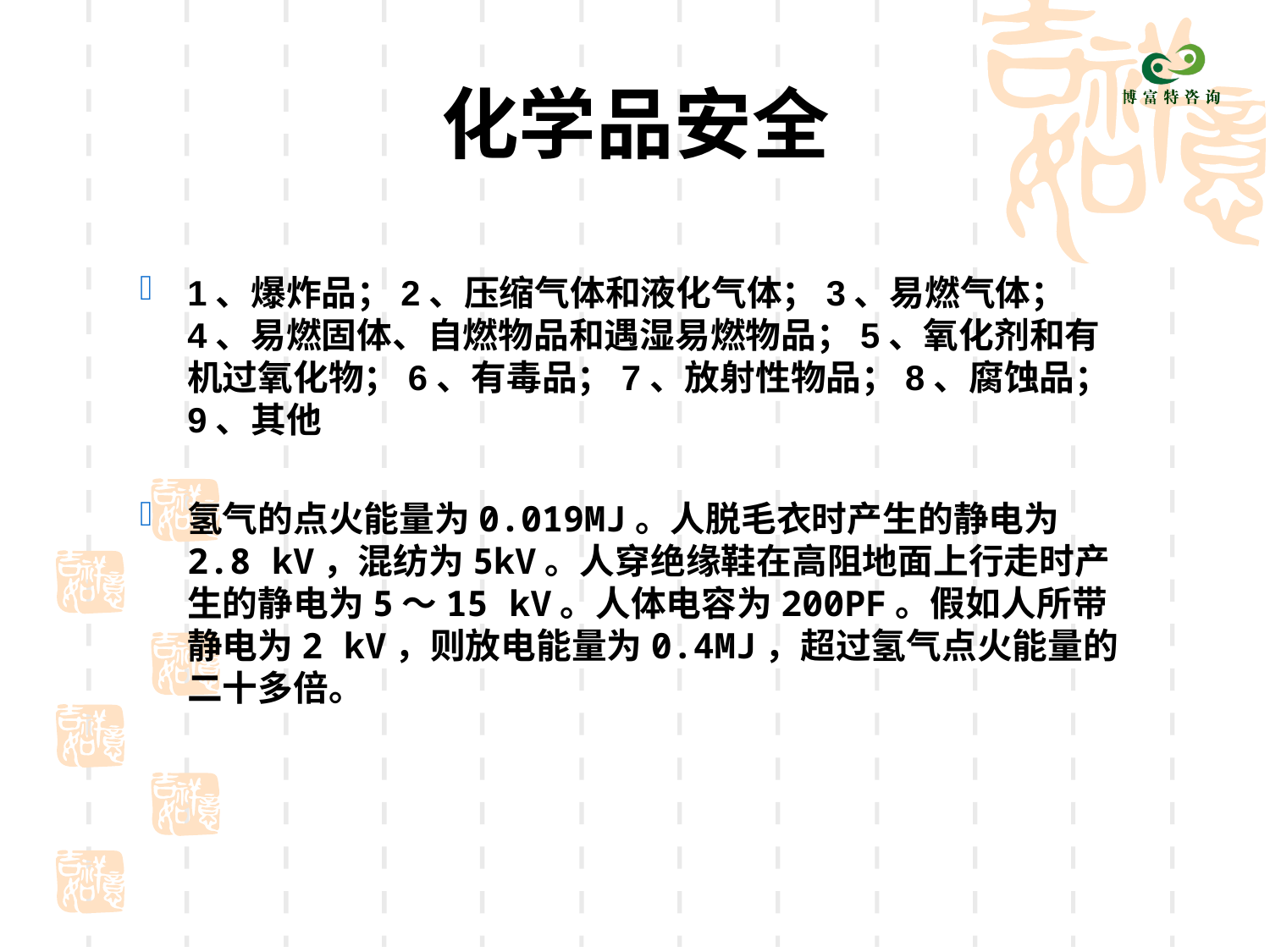

# 化学品安全
1、爆炸品；2、压缩气体和液化气体；3、易燃气体；4、易燃固体、自燃物品和遇湿易燃物品；5、氧化剂和有机过氧化物；6、有毒品；7、放射性物品；8、腐蚀品；9、其他

氢气的点火能量为0.019MJ。人脱毛衣时产生的静电为2.8 kV，混纺为5kV。人穿绝缘鞋在高阻地面上行走时产生的静电为5～15 kV。人体电容为200PF。假如人所带静电为2 kV，则放电能量为0.4MJ，超过氢气点火能量的二十多倍。

25